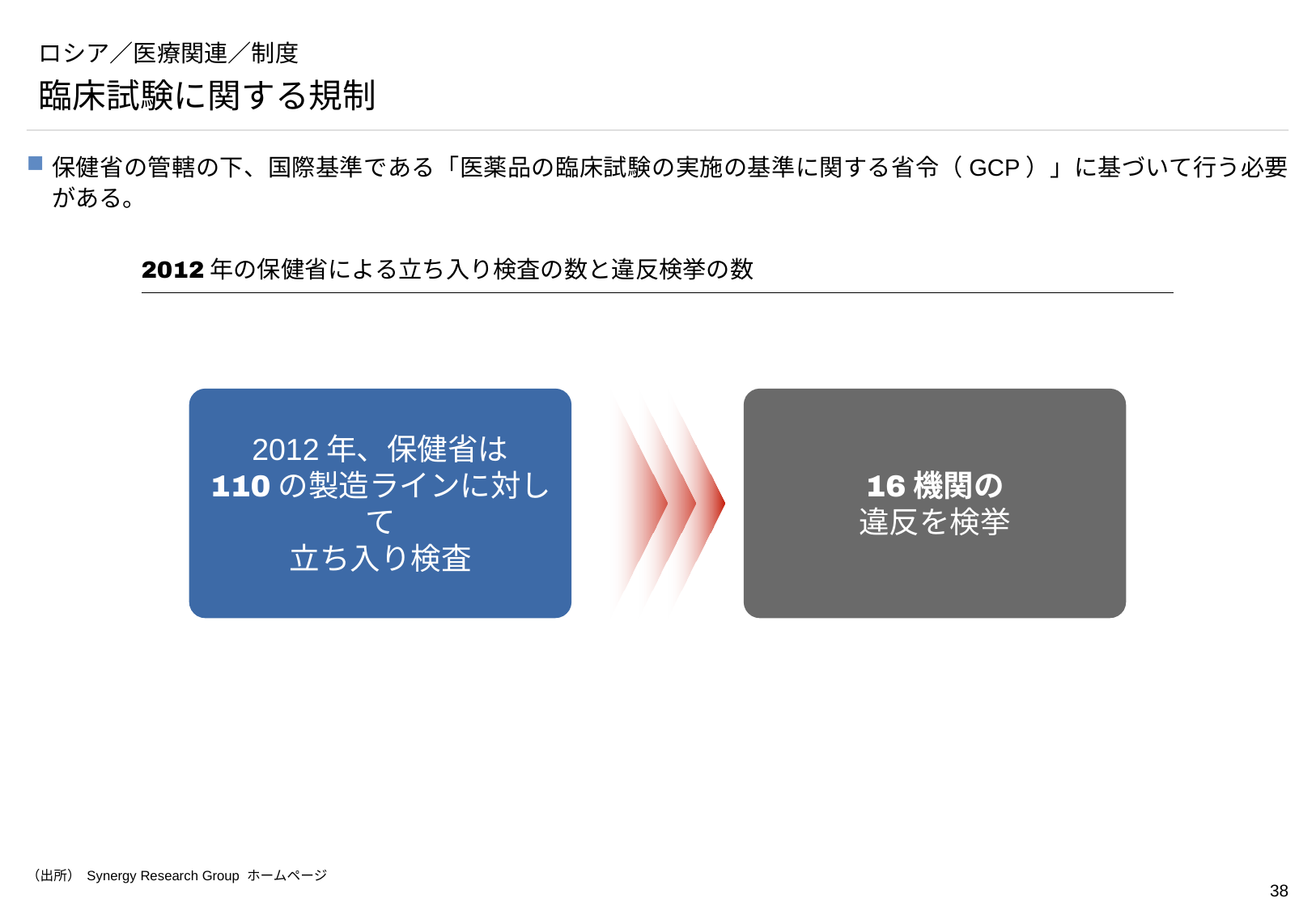

# ロシア／医療関連／制度
臨床試験に関する規制
保健省の管轄の下、国際基準である「医薬品の臨床試験の実施の基準に関する省令（GCP）」に基づいて行う必要がある。
2012年の保健省による立ち入り検査の数と違反検挙の数
2012年、保健省は
110の製造ラインに対して
立ち入り検査
16機関の
違反を検挙

（出所） Synergy Research Group ホームページ